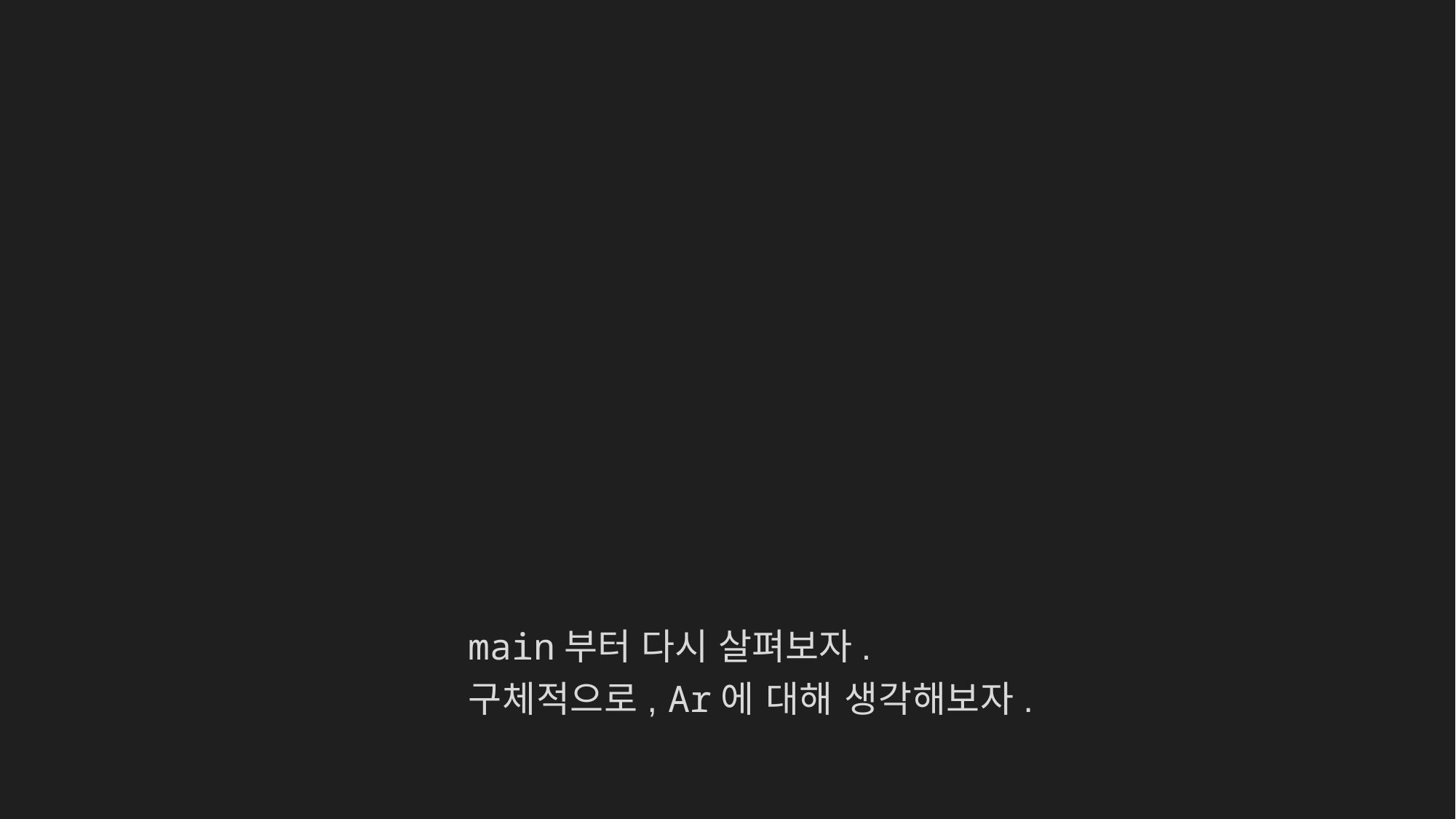

main부터 다시 살펴보자.
구체적으로, Ar에 대해 생각해보자.